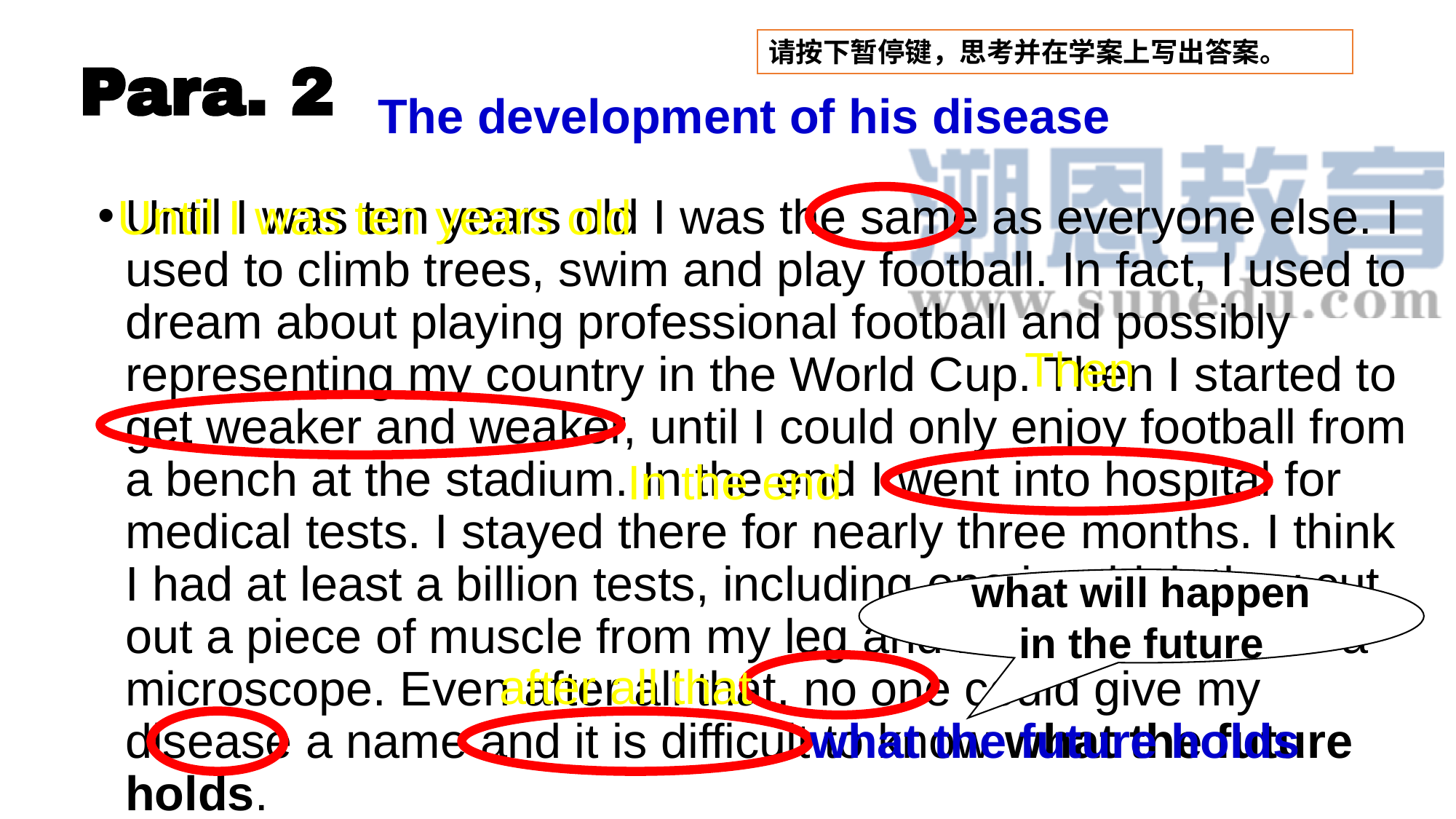

# Para. 2
请按下暂停键，思考并在学案上写出答案。
The development of his disease
Until I was ten years old
Until I was ten years old I was the same as everyone else. I used to climb trees, swim and play football. In fact, I used to dream about playing professional football and possibly representing my country in the World Cup. Then I started to get weaker and weaker, until I could only enjoy football from a bench at the stadium. In the end I went into hospital for medical tests. I stayed there for nearly three months. I think I had at least a billion tests, including one in which they cut out a piece of muscle from my leg and looked at it under a microscope. Even after all that, no one could give my disease a name and it is difficult to know what the future holds.

Then

In the end

what will happen in the future
after all that

what the future holds